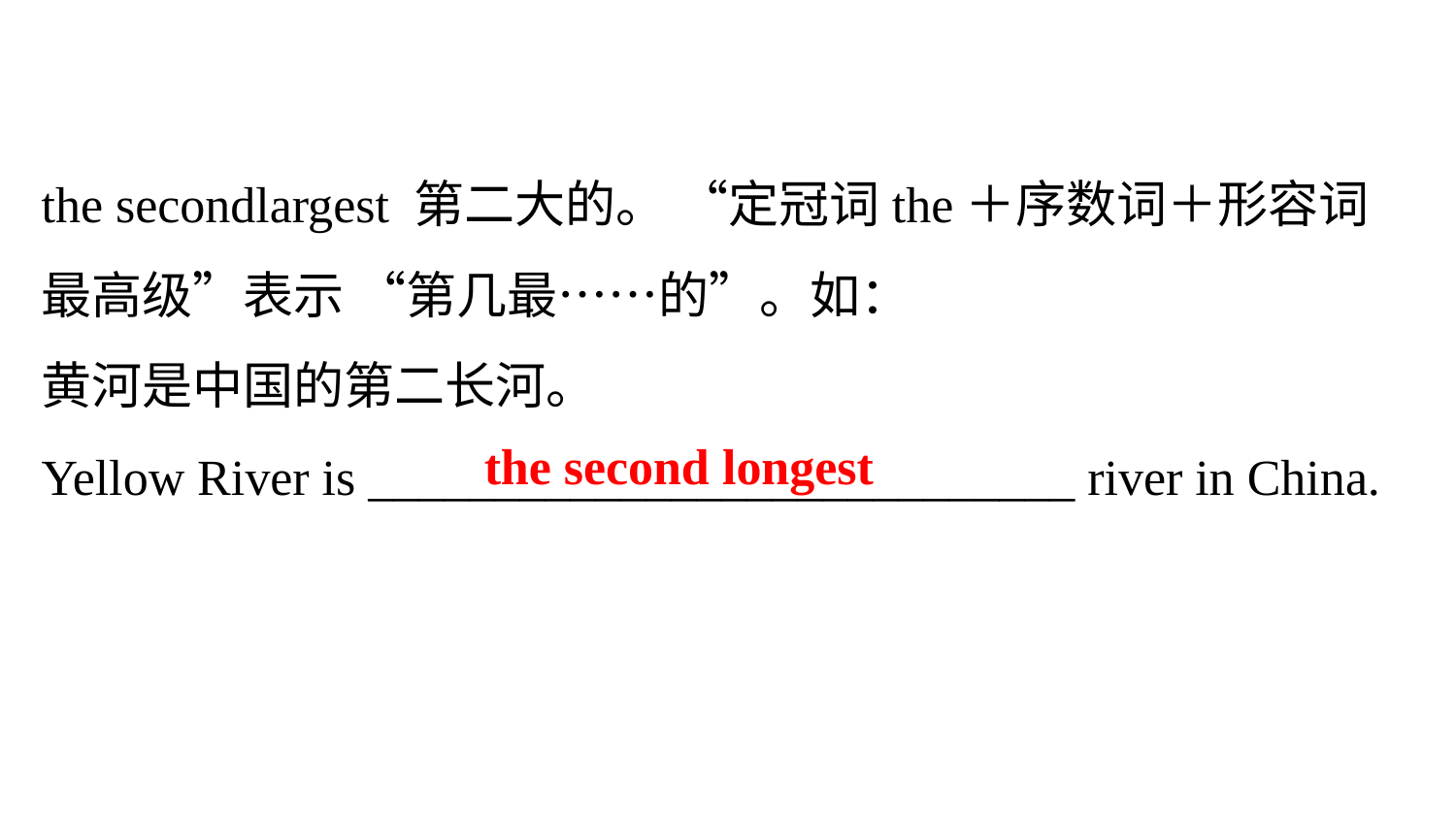

the second­largest 第二大的。 “定冠词the＋序数词＋形容词最高级”表示 “第几最……的”。如：
黄河是中国的第二长河。
Yellow River is ____________________________ river in China.
the second longest